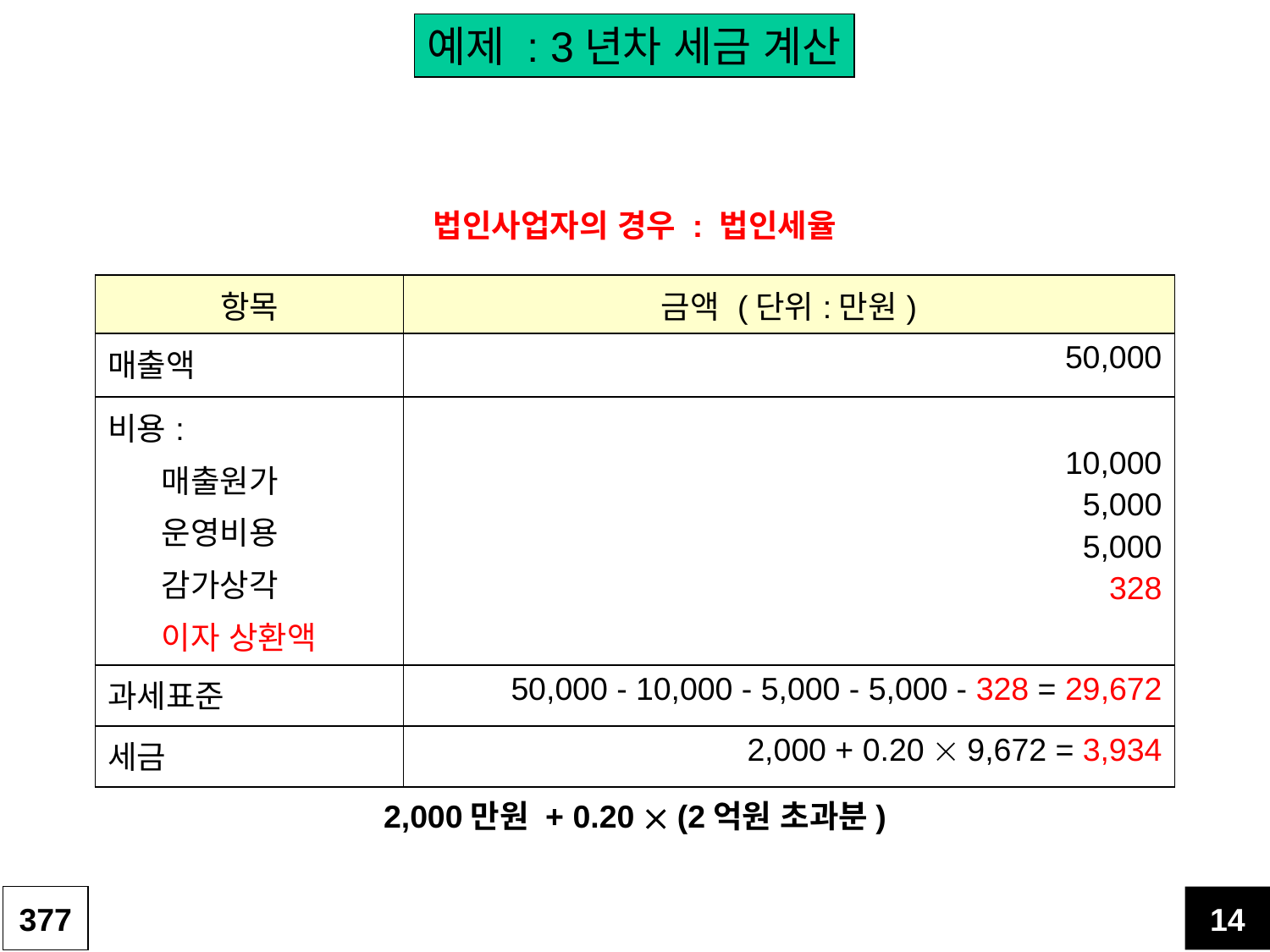

예제 : 3년차 세금 계산
법인사업자의 경우 : 법인세율
| 항목 | 금액 (단위:만원) |
| --- | --- |
| 매출액 | 50,000 |
| 비용: 매출원가 운영비용 감가상각 이자 상환액 | 10,000 5,000 5,000 328 |
| 과세표준 | 50,000 - 10,000 - 5,000 - 5,000 - 328 = 29,672 |
| 세금 | 2,000 + 0.20 × 9,672 = 3,934 |
2,000만원 + 0.20 × (2억원 초과분)
377
14